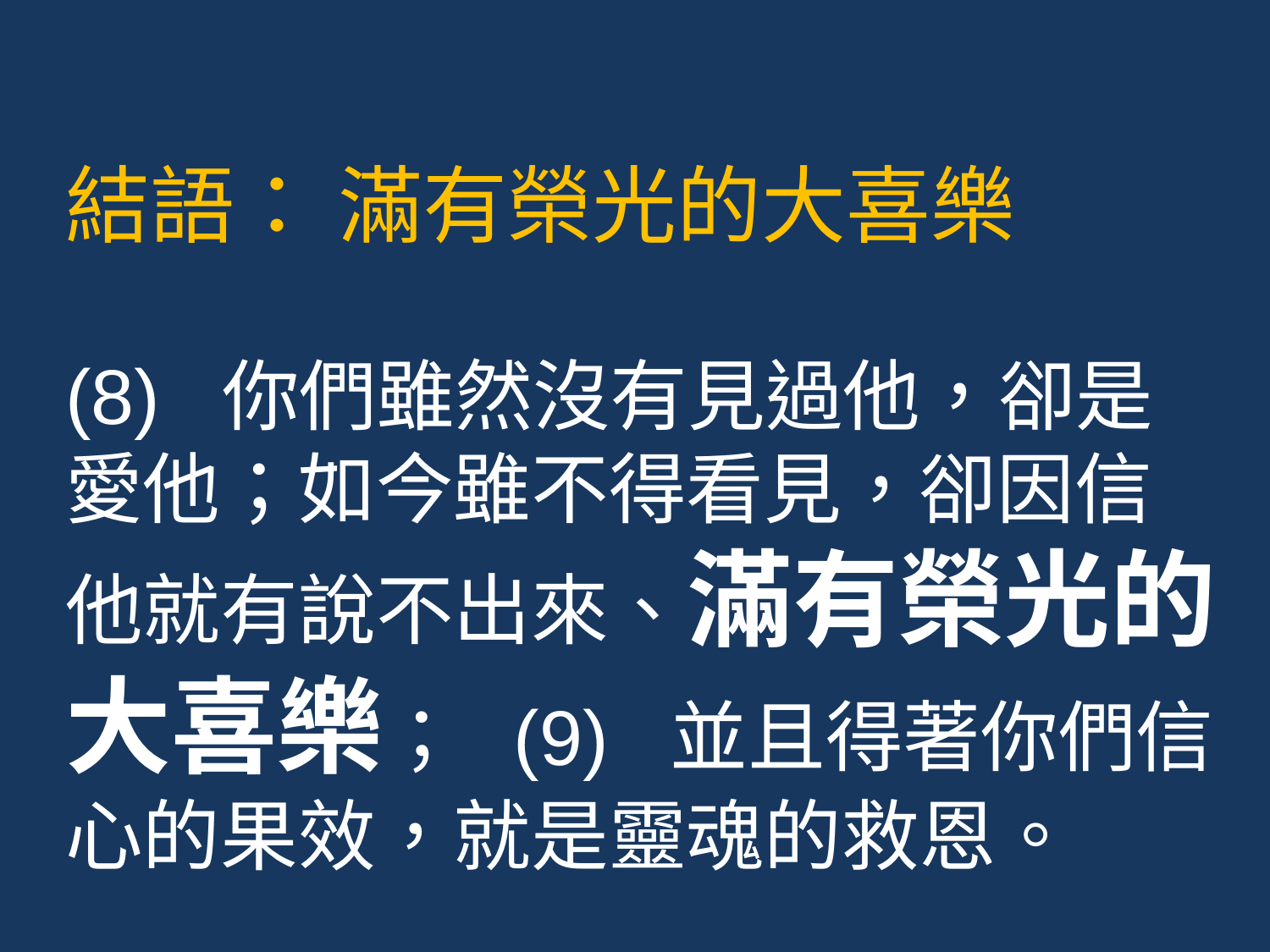

結語： 滿有榮光的大喜樂

(8)  你們雖然沒有見過他，卻是愛他；如今雖不得看見，卻因信他就有說不出來、滿有榮光的大喜樂；  (9)  並且得著你們信心的果效，就是靈魂的救恩。